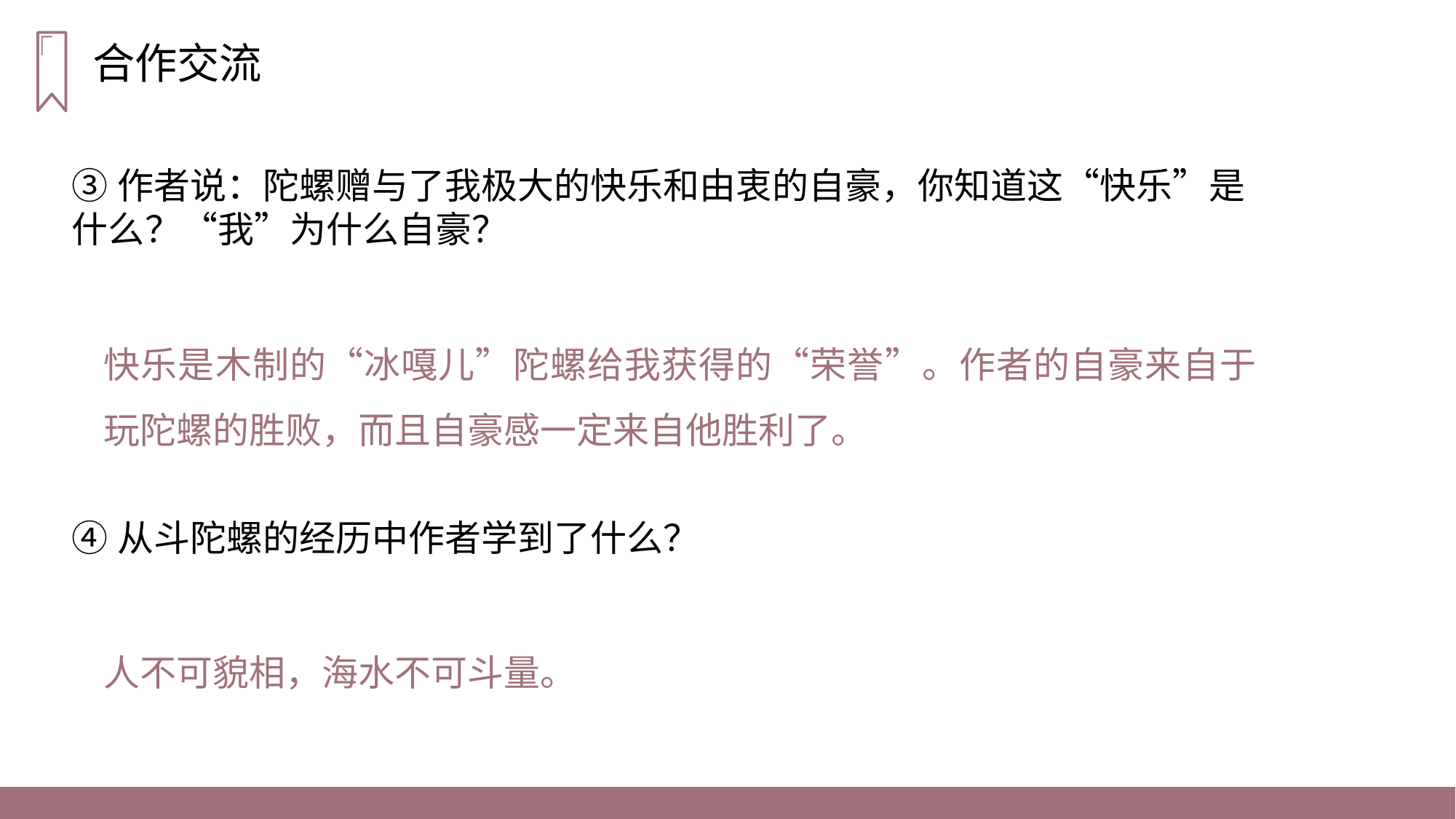

合作交流
③作者说：陀螺赠与了我极大的快乐和由衷的自豪，你知道这“快乐”是什么？“我”为什么自豪？
快乐是木制的“冰嘎儿”陀螺给我获得的“荣誉”。作者的自豪来自于玩陀螺的胜败，而且自豪感一定来自他胜利了。
④从斗陀螺的经历中作者学到了什么？
人不可貌相，海水不可斗量。